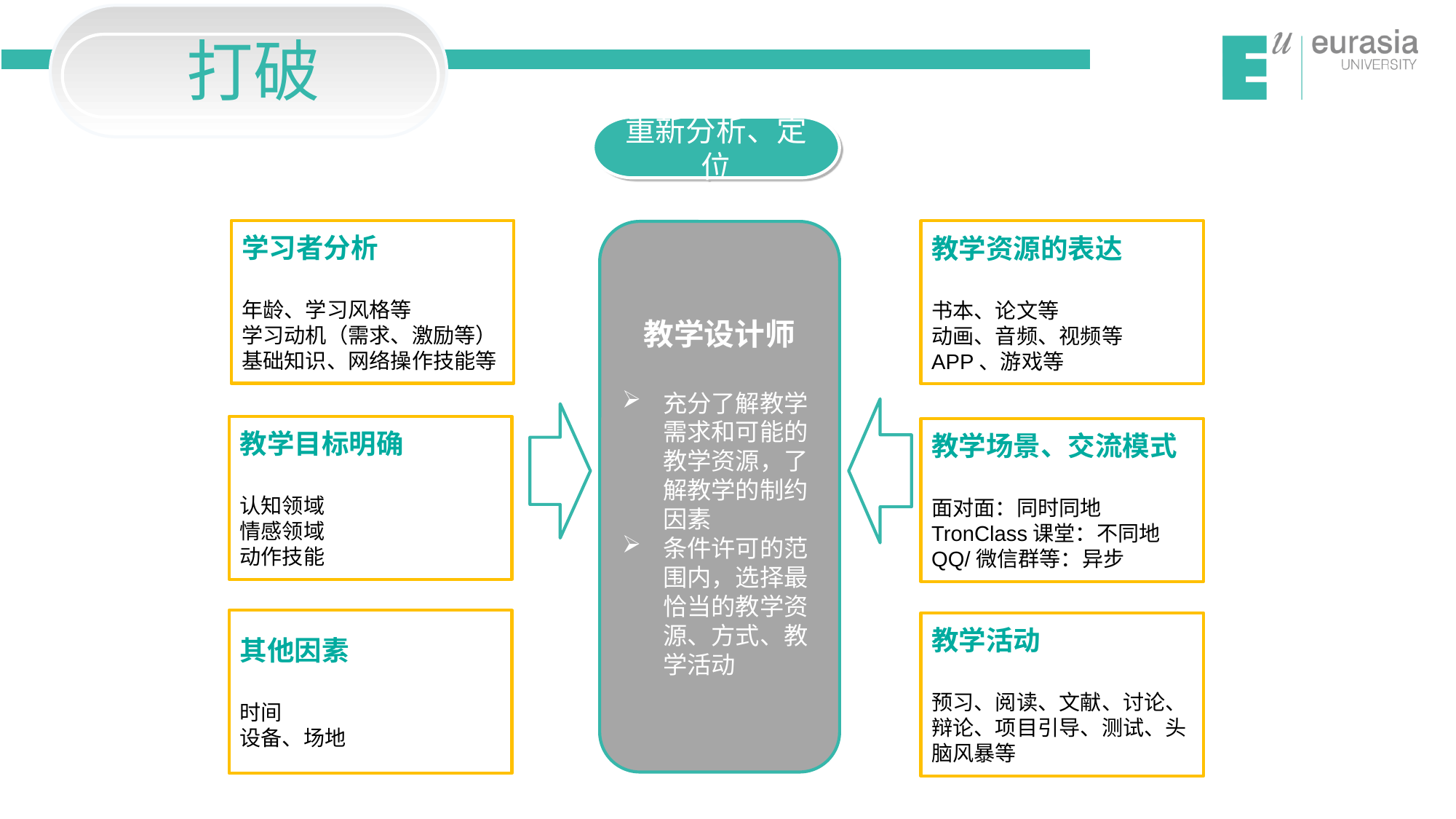

打破

重新分析、定位
学习者分析

年龄、学习风格等
学习动机（需求、激励等）
基础知识、网络操作技能等
教学资源的表达

书本、论文等
动画、音频、视频等
APP、游戏等
教学设计师

充分了解教学需求和可能的教学资源，了解教学的制约因素
条件许可的范围内，选择最恰当的教学资源、方式、教学活动

教学目标明确

认知领域
情感领域
动作技能
教学场景、交流模式

面对面：同时同地
TronClass课堂：不同地
QQ/微信群等：异步
其他因素

时间
设备、场地
教学活动

预习、阅读、文献、讨论、辩论、项目引导、测试、头脑风暴等